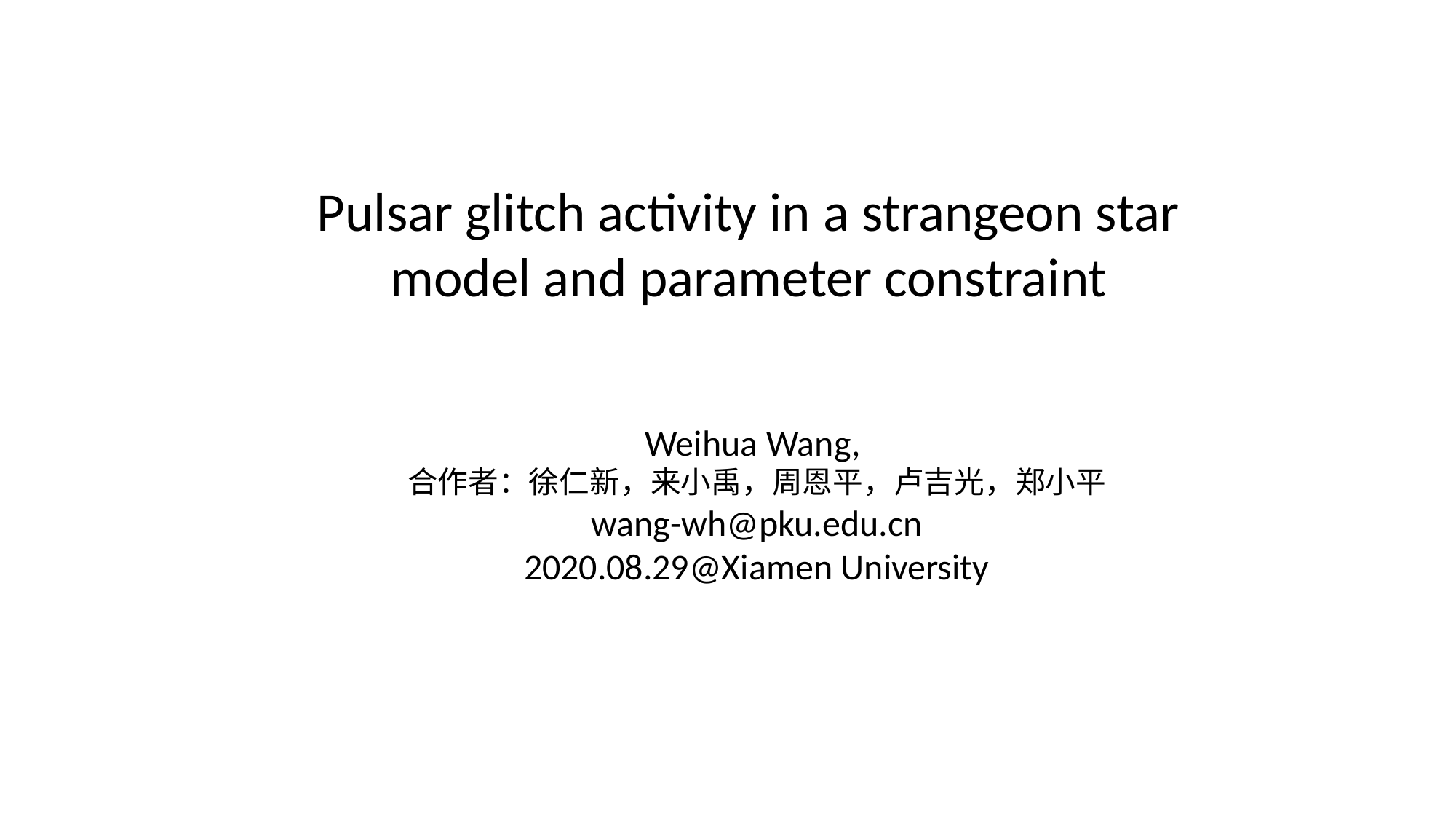

Pulsar glitch activity in a strangeon star model and parameter constraint
Weihua Wang,
合作者：徐仁新，来小禹，周恩平，卢吉光，郑小平
wang-wh@pku.edu.cn
2020.08.29@Xiamen University